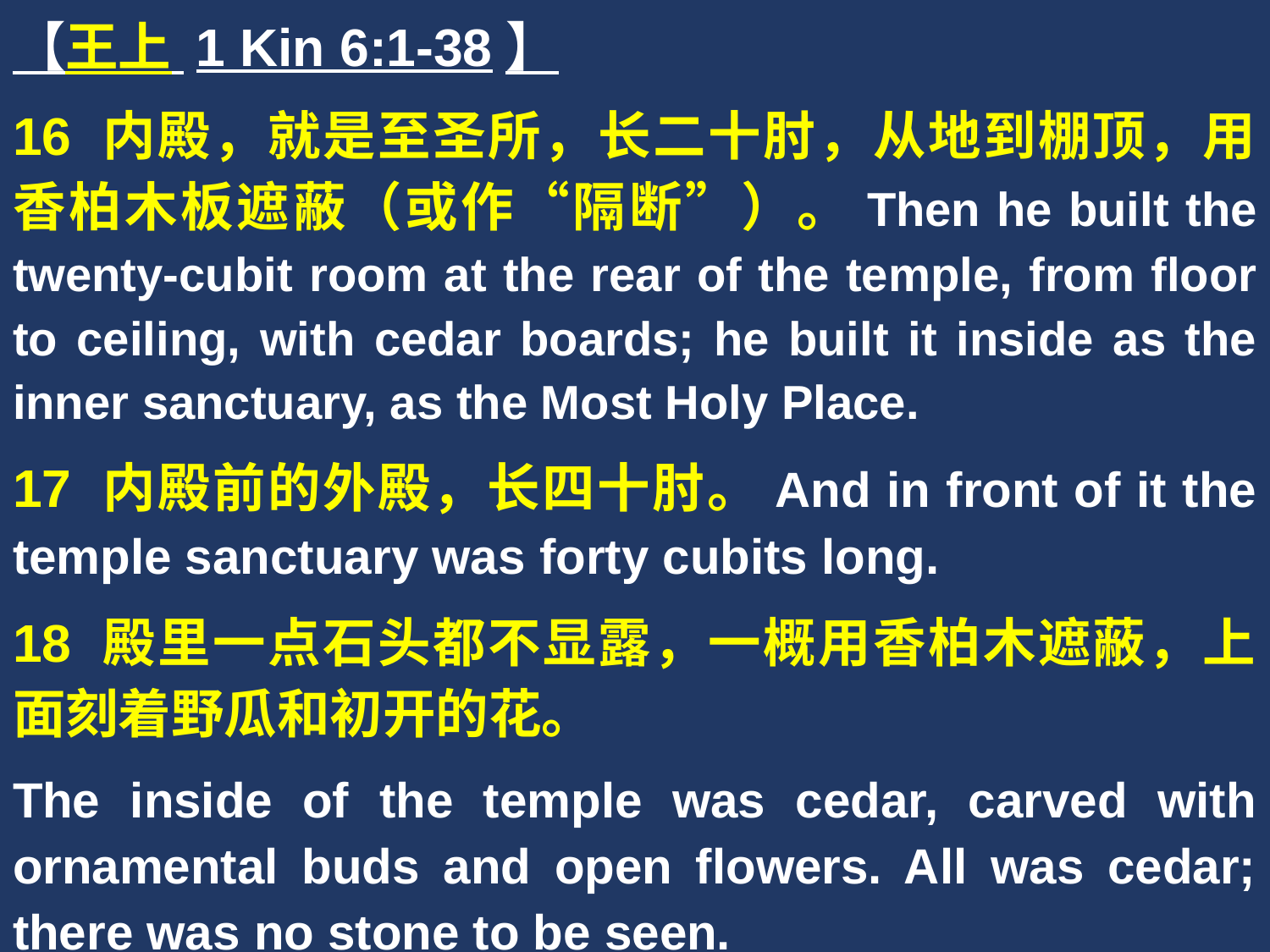

【王上 1 Kin 6:1-38】
16 内殿，就是至圣所，长二十肘，从地到棚顶，用香柏木板遮蔽（或作“隔断”）。Then he built the twenty-cubit room at the rear of the temple, from floor to ceiling, with cedar boards; he built it inside as the inner sanctuary, as the Most Holy Place.
17 内殿前的外殿，长四十肘。And in front of it the temple sanctuary was forty cubits long.
18 殿里一点石头都不显露，一概用香柏木遮蔽，上面刻着野瓜和初开的花。
The inside of the temple was cedar, carved with ornamental buds and open flowers. All was cedar; there was no stone to be seen.